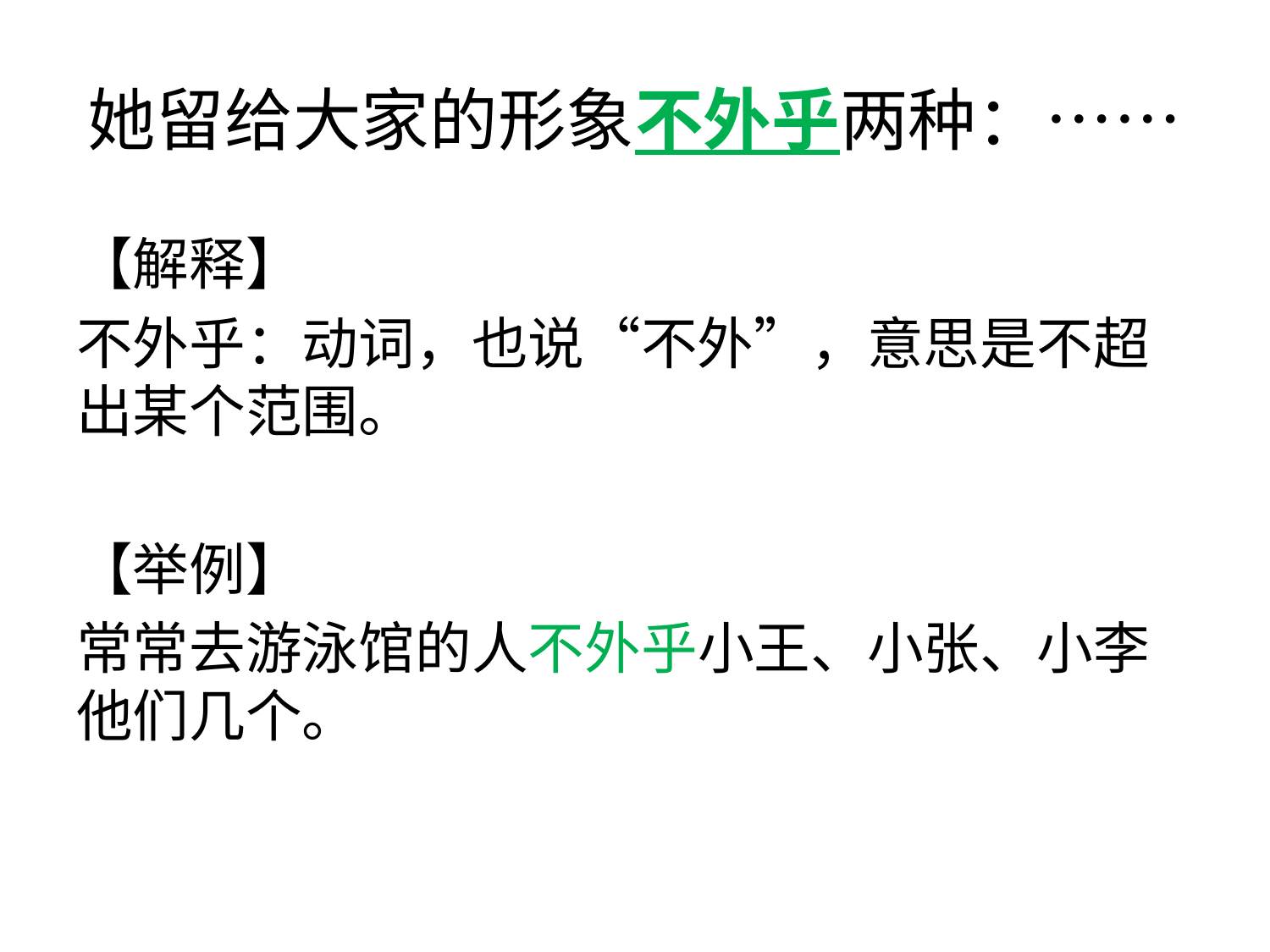

# 她留给大家的形象不外乎两种：……
【解释】
不外乎：动词，也说“不外”，意思是不超出某个范围。

【举例】
常常去游泳馆的人不外乎小王、小张、小李他们几个。